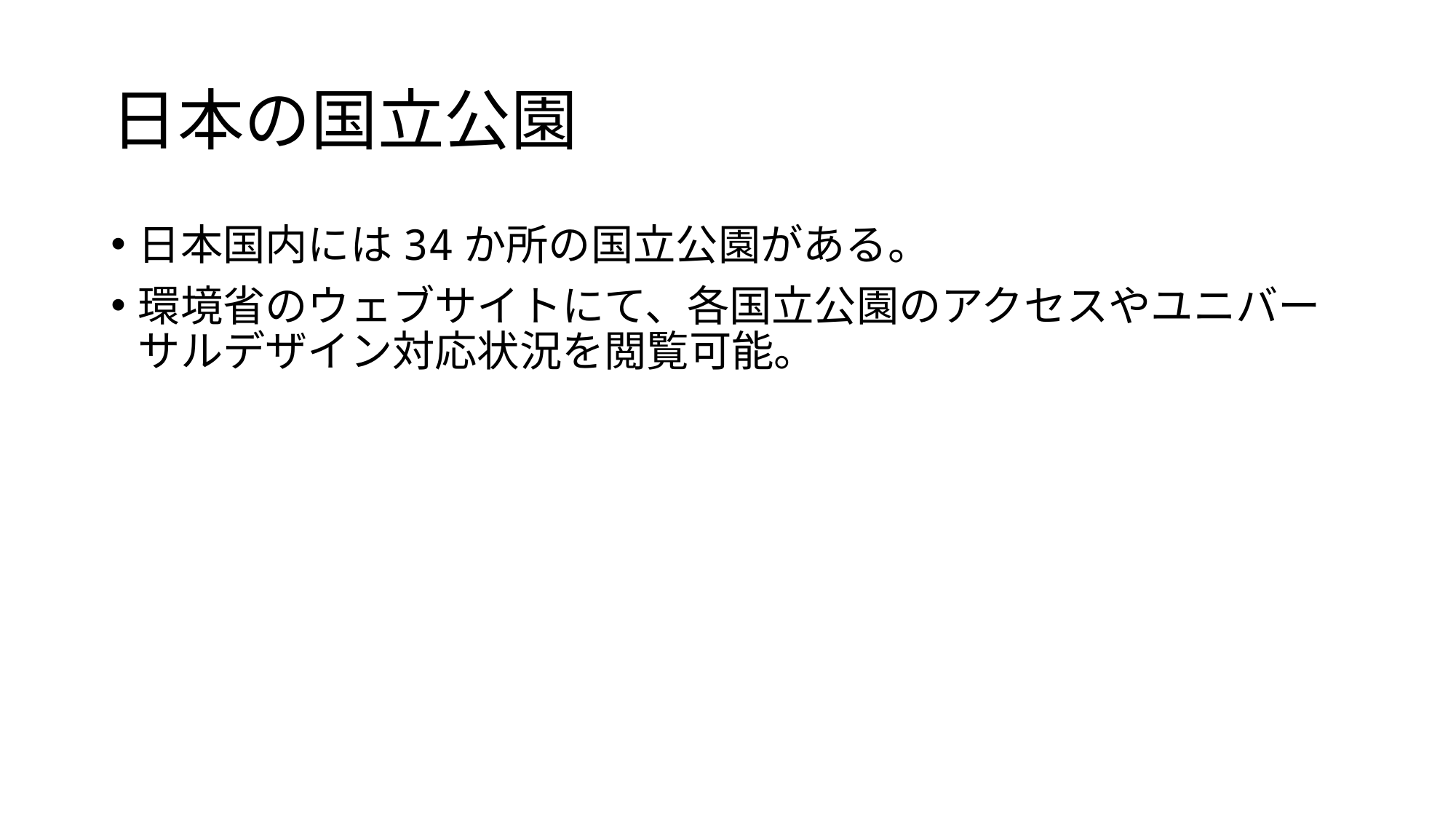

# 日本の国立公園
日本国内には34か所の国立公園がある。
環境省のウェブサイトにて、各国立公園のアクセスやユニバーサルデザイン対応状況を閲覧可能。